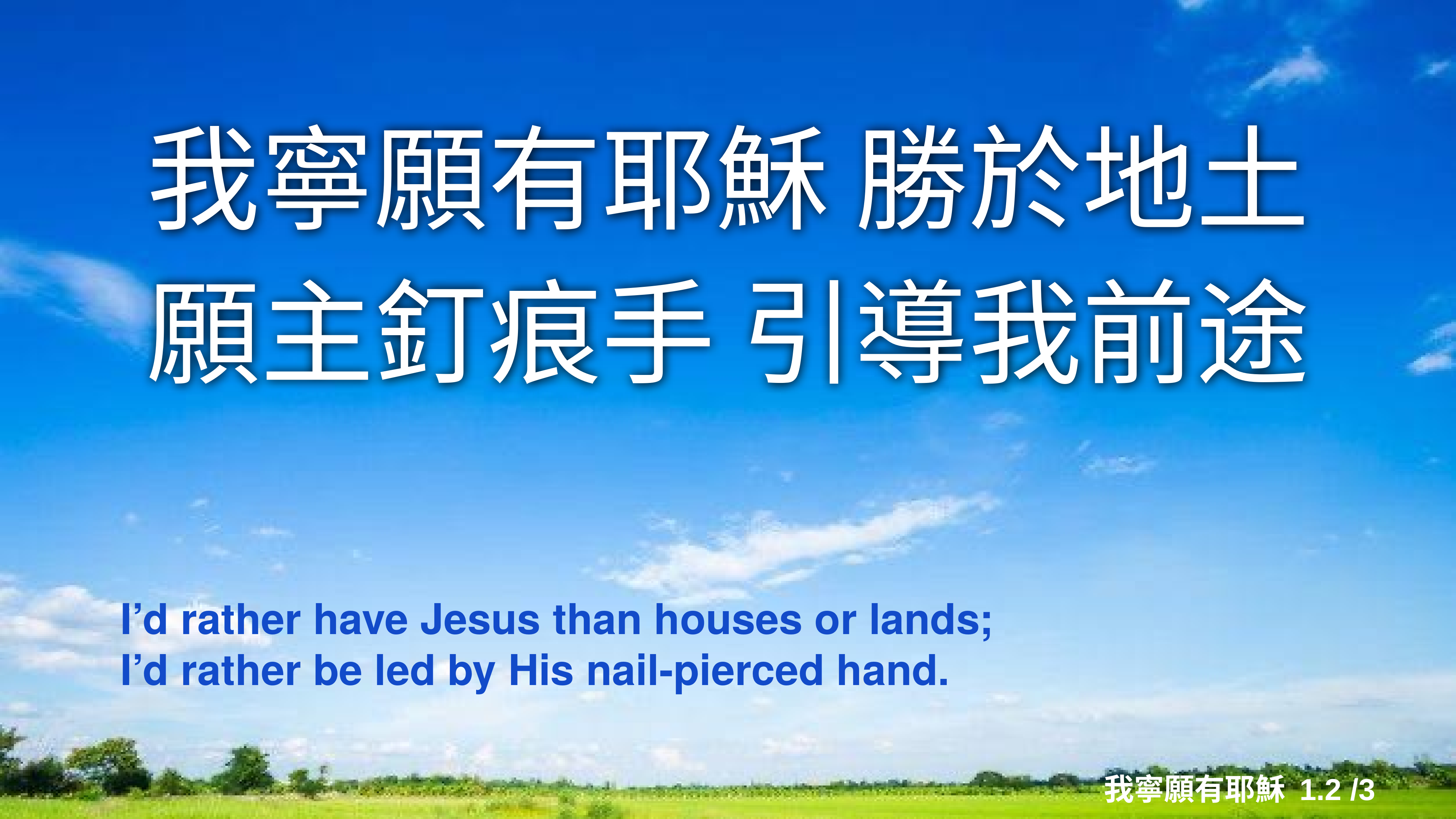

我寧願有耶穌 勝於地土
願主釘痕手 引導我前途
I’d rather have Jesus than houses or lands;
I’d rather be led by His nail-pierced hand.
我寧願有耶穌 1.2 /3